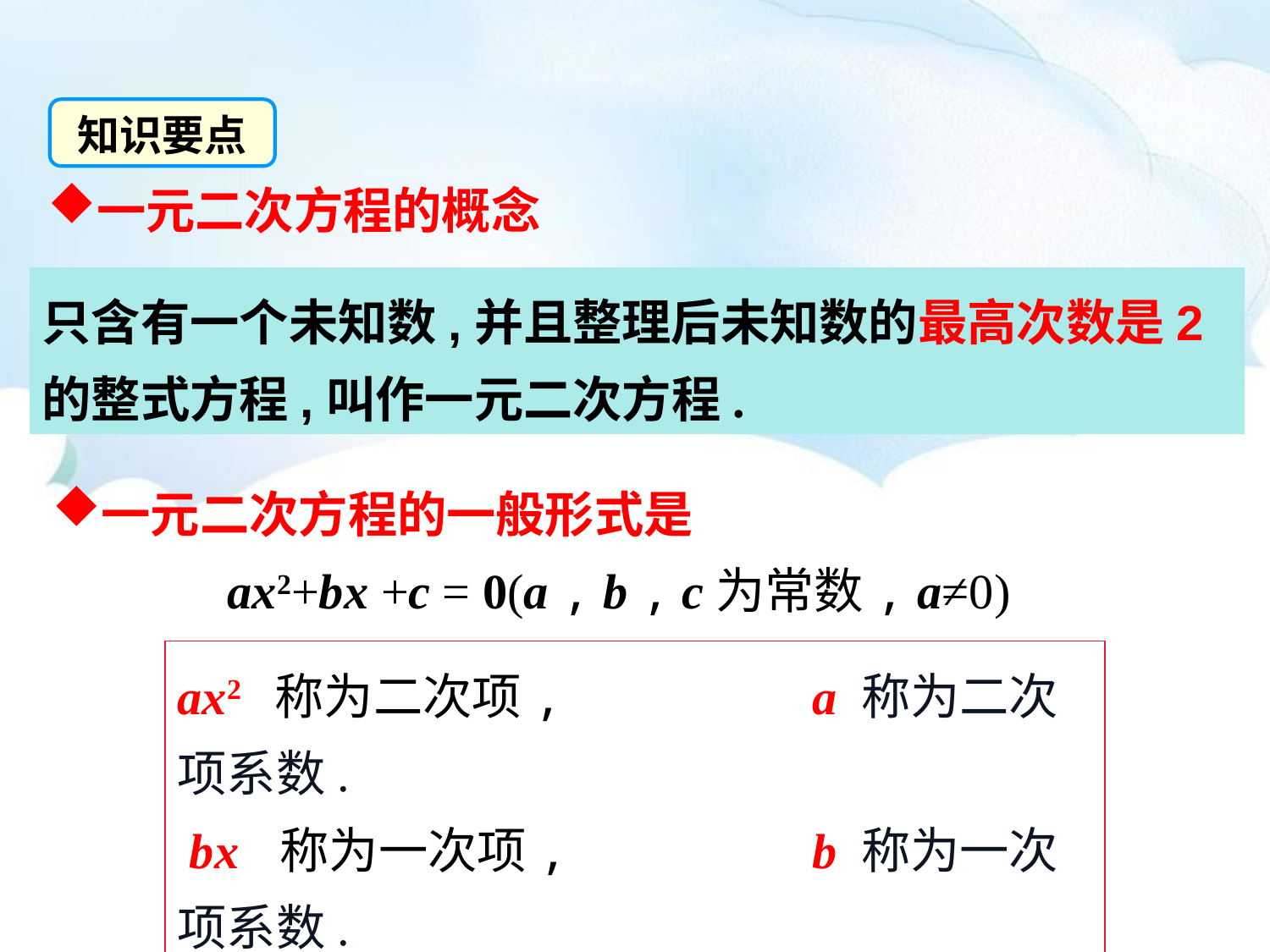

知识要点
一元二次方程的概念
只含有一个未知数,并且整理后未知数的最高次数是2的整式方程,叫作一元二次方程.
一元二次方程的一般形式是
ax2+bx +c = 0(a , b , c为常数, a≠0)
ax2   称为二次项, 		a 称为二次项系数.
 bx    称为一次项,		b 称为一次项系数.
  c     称为常数项.